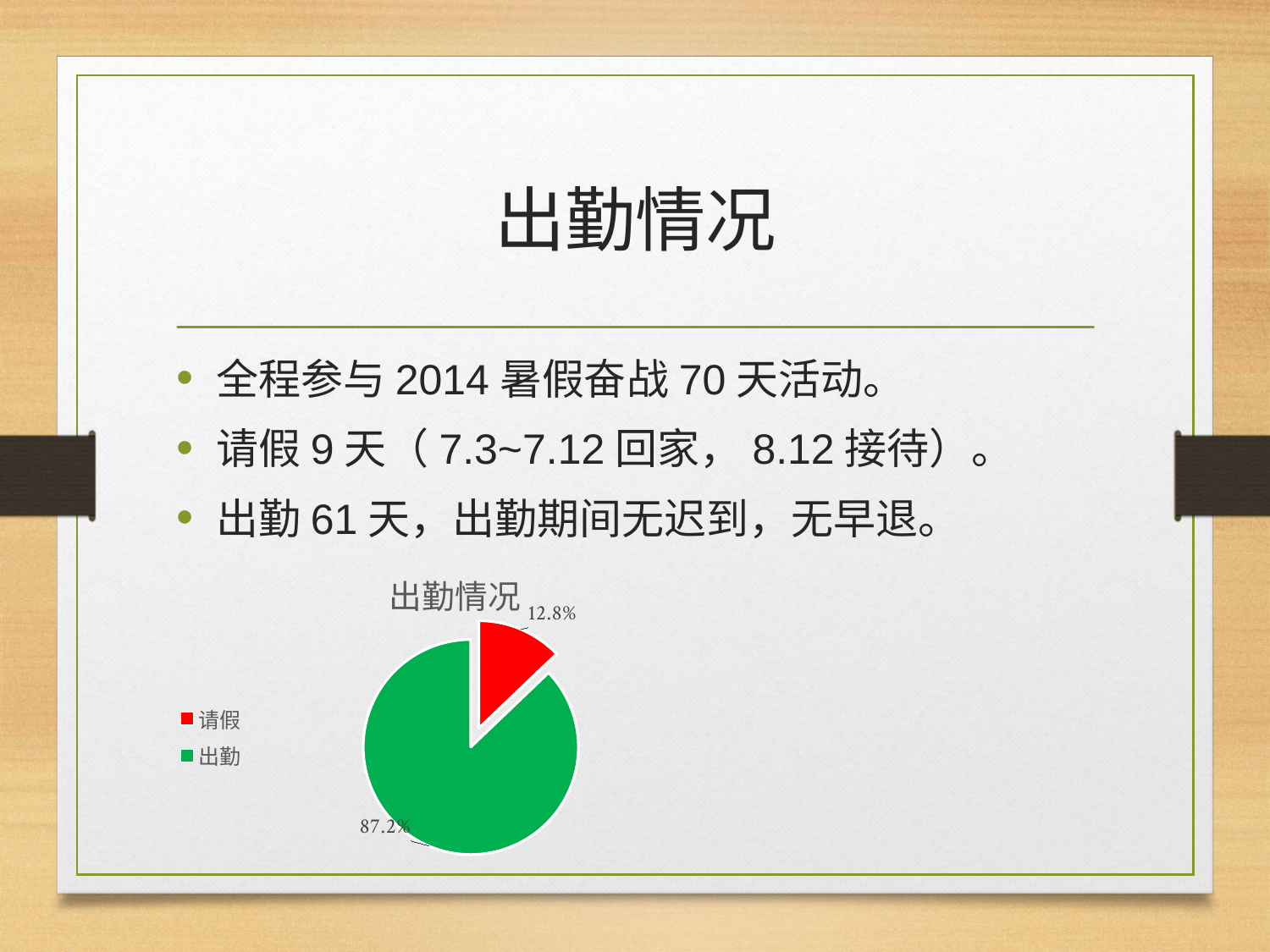

# 出勤情况
全程参与2014暑假奋战70天活动。
请假9天（7.3~7.12回家，8.12接待）。
出勤61天，出勤期间无迟到，无早退。

### Chart: 出勤情况

| Category | 天数 |
|---|---|
| 请假 | 9.0 |
| 出勤 | 61.0 |